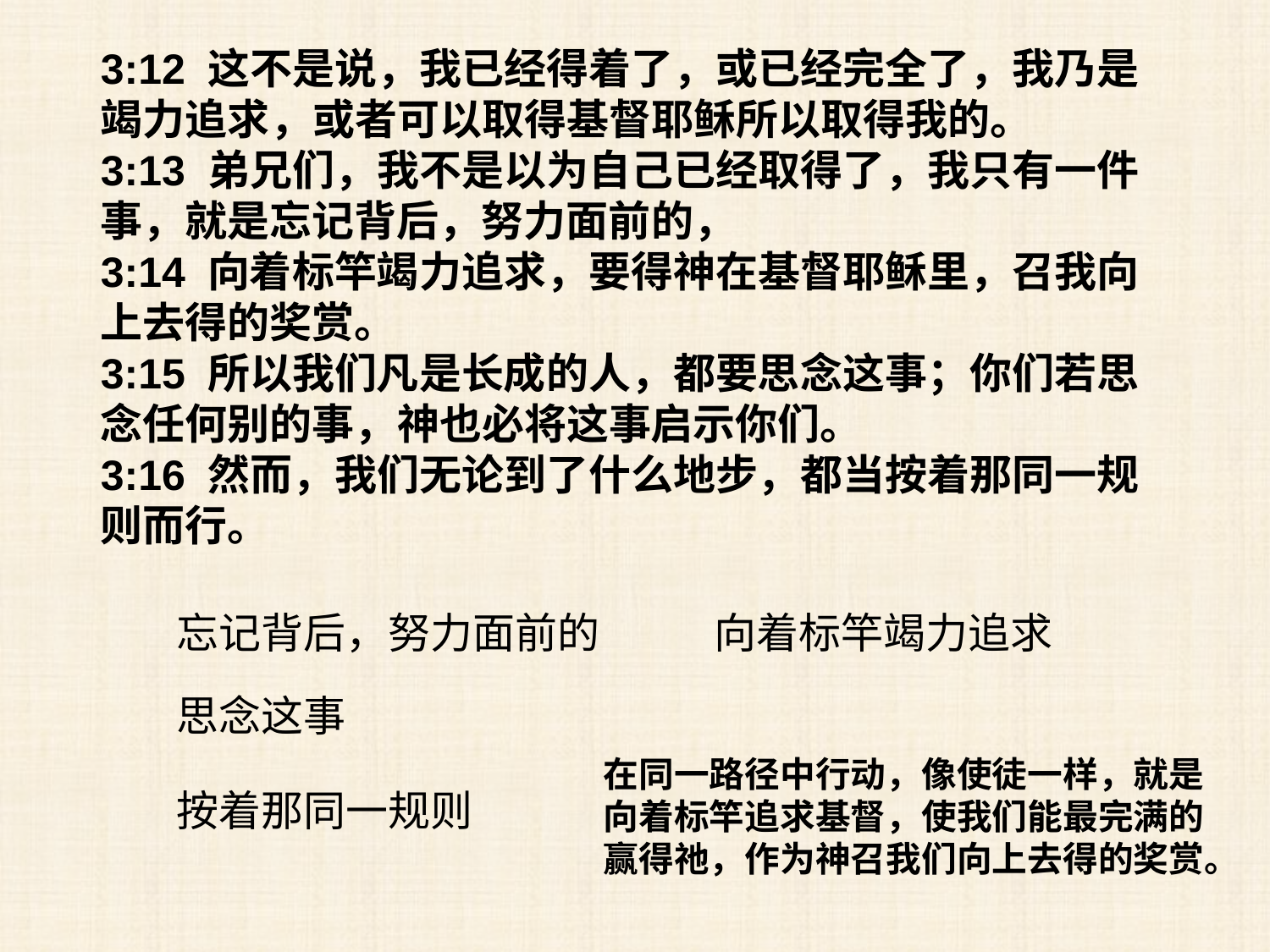

3:12 这不是说，我已经得着了，或已经完全了，我乃是竭力追求，或者可以取得基督耶稣所以取得我的。
3:13 弟兄们，我不是以为自己已经取得了，我只有一件事，就是忘记背后，努力面前的，
3:14 向着标竿竭力追求，要得神在基督耶稣里，召我向上去得的奖赏。
3:15 所以我们凡是长成的人，都要思念这事；你们若思念任何别的事，神也必将这事启示你们。
3:16 然而，我们无论到了什么地步，都当按着那同一规则而行。
忘记背后，努力面前的
向着标竿竭力追求
思念这事
在同一路径中行动，像使徒一样，就是向着标竿追求基督，使我们能最完满的赢得祂，作为神召我们向上去得的奖赏。
按着那同一规则